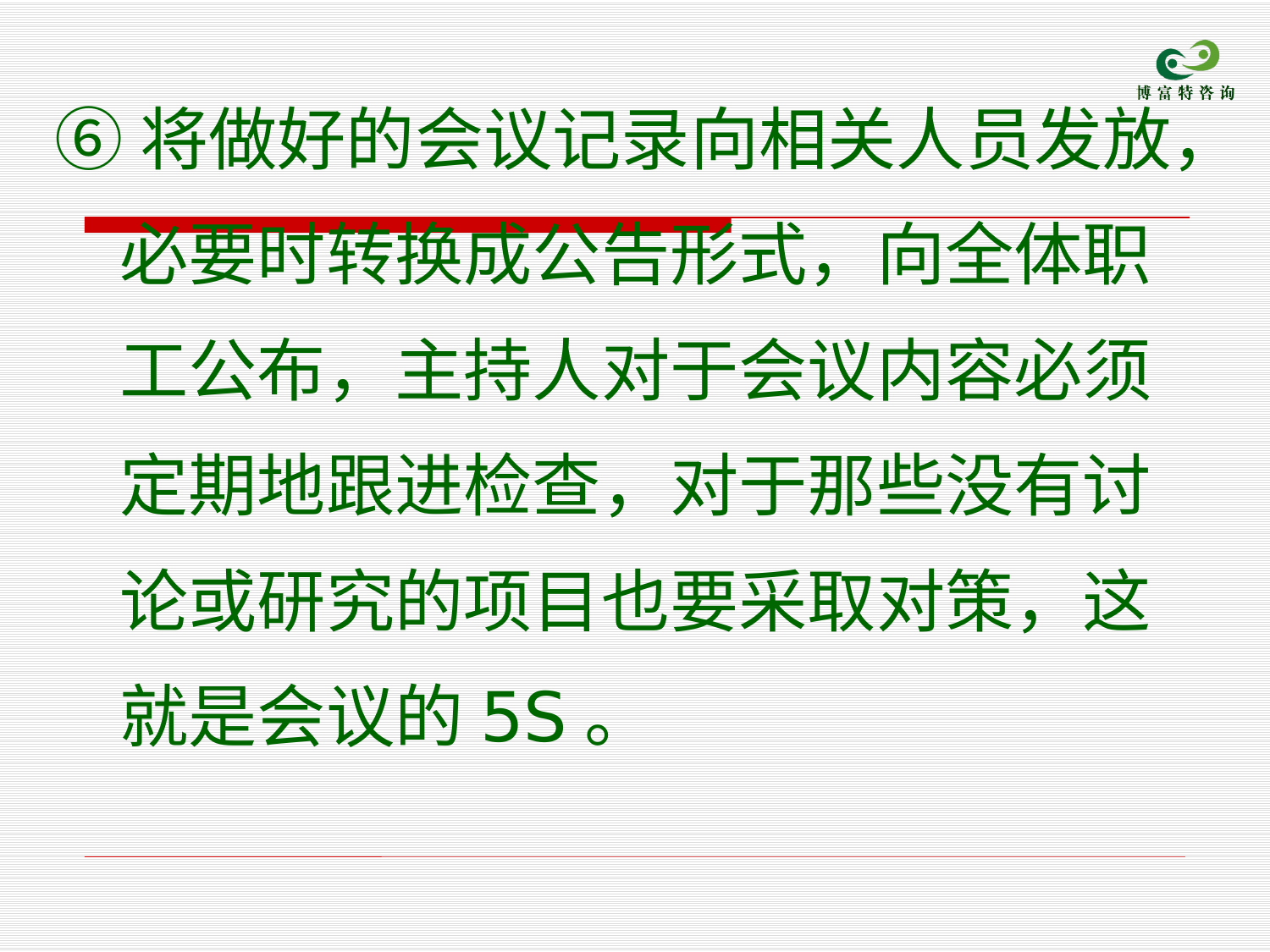

⑥将做好的会议记录向相关人员发放，必要时转换成公告形式，向全体职工公布，主持人对于会议内容必须定期地跟进检查，对于那些没有讨论或研究的项目也要采取对策，这就是会议的5S。
751